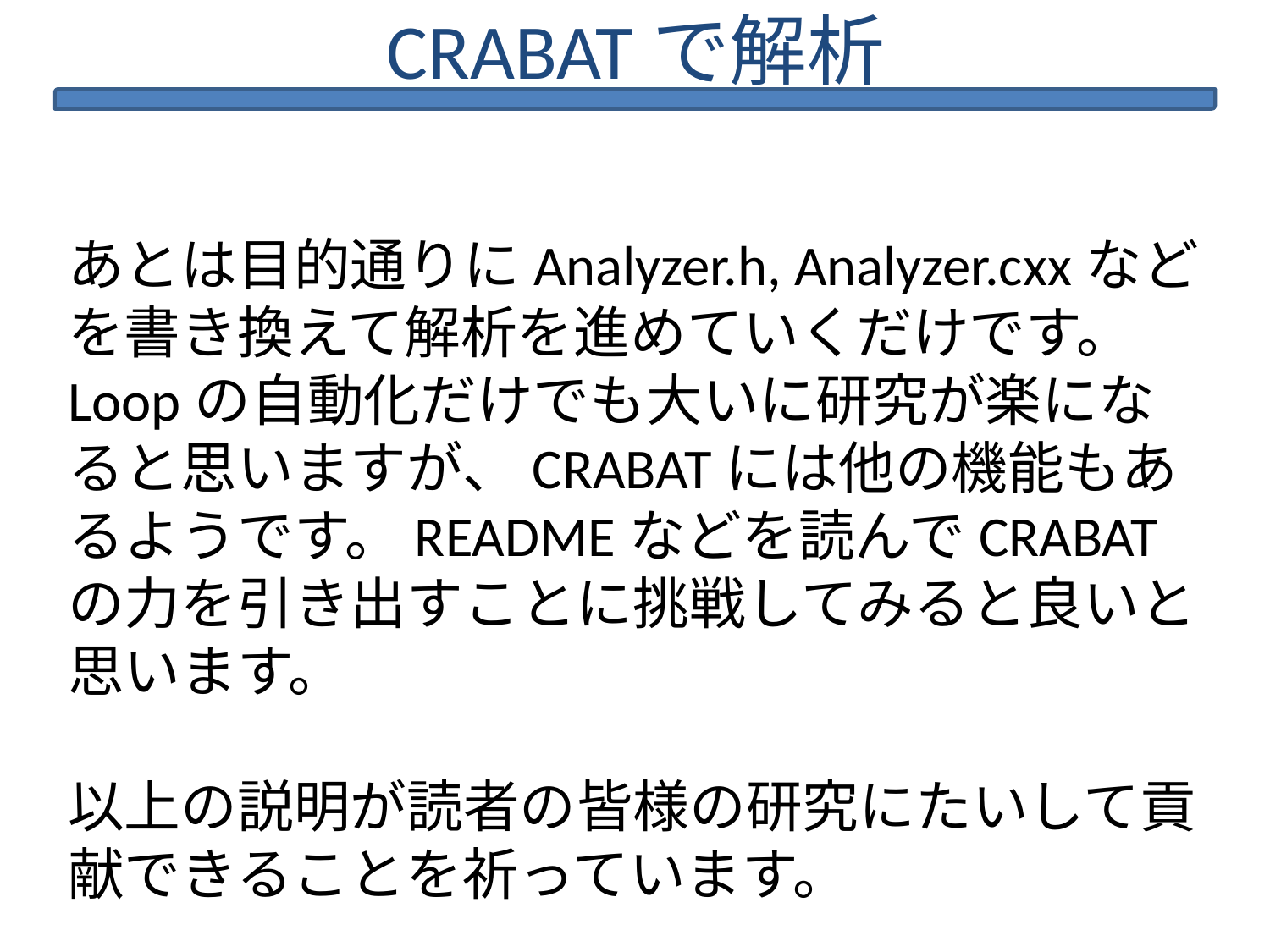

# CRABATで解析

あとは目的通りにAnalyzer.h, Analyzer.cxxなどを書き換えて解析を進めていくだけです。
Loopの自動化だけでも大いに研究が楽になると思いますが、CRABATには他の機能もあるようです。READMEなどを読んでCRABATの力を引き出すことに挑戦してみると良いと思います。

以上の説明が読者の皆様の研究にたいして貢献できることを祈っています。